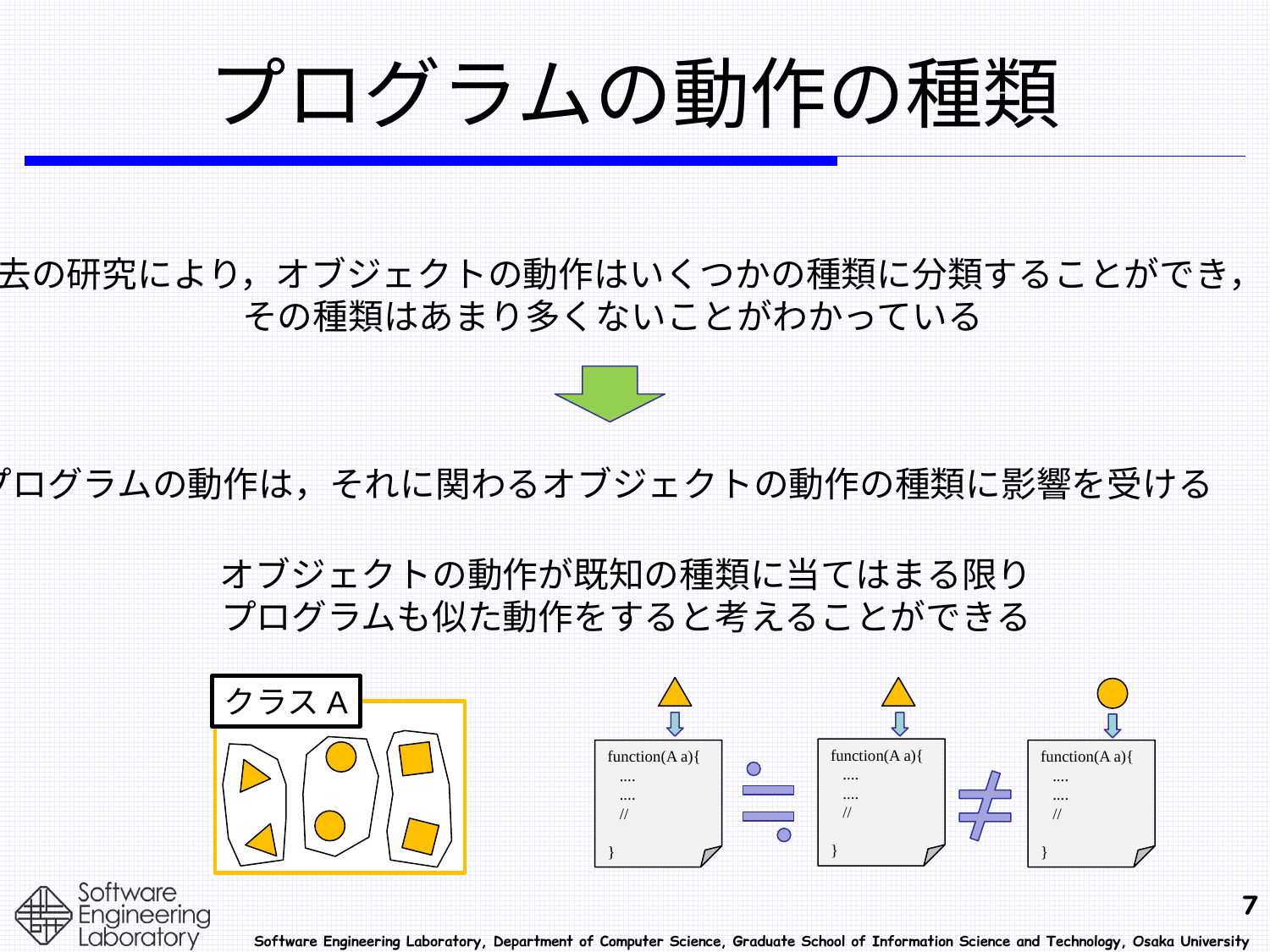

# プログラムの動作の種類
過去の研究により，オブジェクトの動作はいくつかの種類に分類することができ，
その種類はあまり多くないことがわかっている

プログラムの動作は，それに関わるオブジェクトの動作の種類に影響を受ける
オブジェクトの動作が既知の種類に当てはまる限り
プログラムも似た動作をすると考えることができる
クラスA

function(A a){
   ....
   ....
   //

}
function(A a){
   ....
   ....
   //

}
function(A a){
   ....
   ....
   //

}